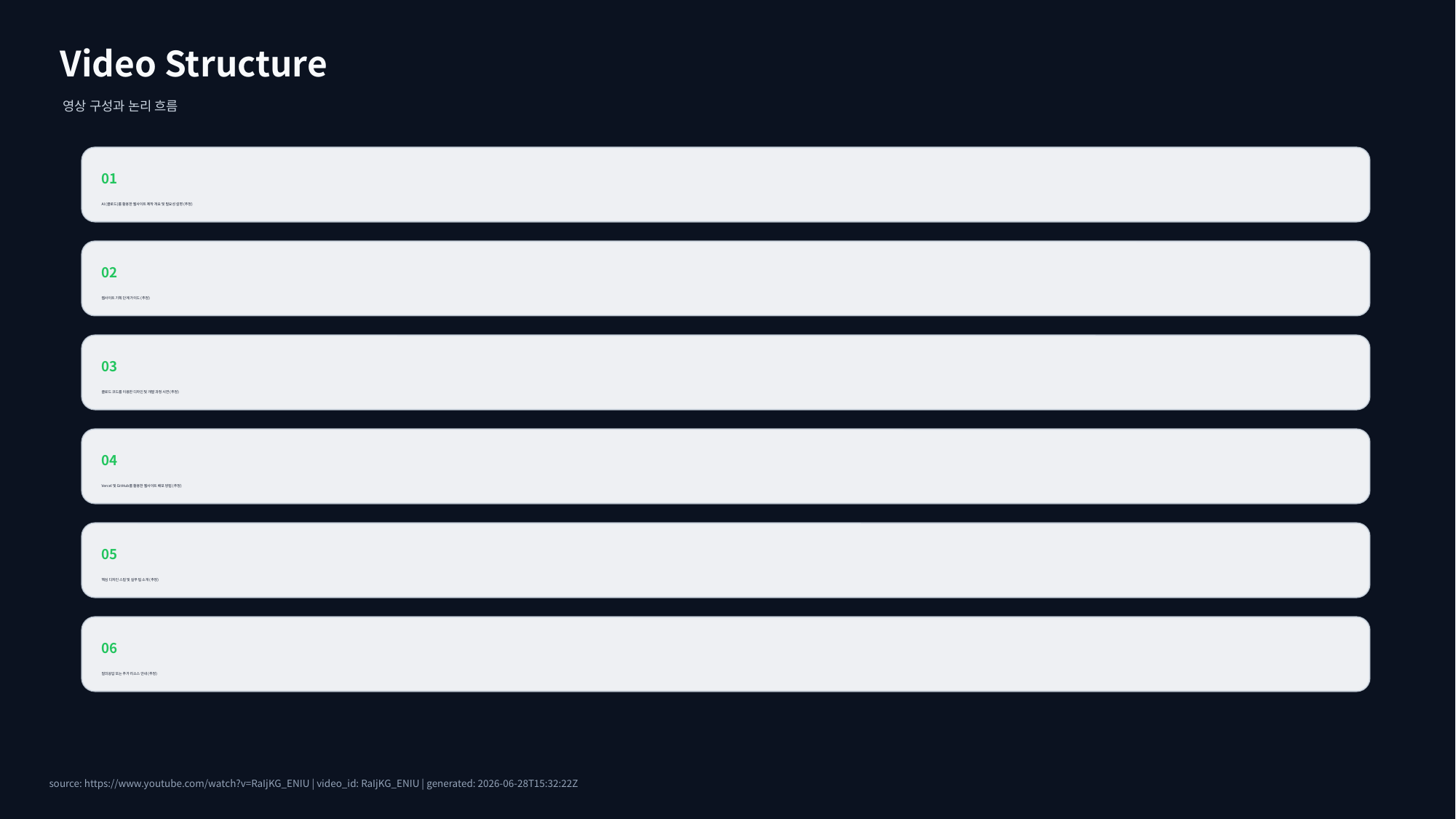

Video Structure
영상 구성과 논리 흐름

01
AI (클로드)를 활용한 웹사이트 제작 개요 및 필요성 설명 (추정)

02
웹사이트 기획 단계 가이드 (추정)

03
클로드 코드를 이용한 디자인 및 개발 과정 시연 (추정)

04
Vercel 및 GitHub를 활용한 웹사이트 배포 방법 (추정)

05
핵심 디자인 스킬 및 실무 팁 소개 (추정)

06
질의응답 또는 추가 리소스 안내 (추정)
source: https://www.youtube.com/watch?v=RaIjKG_ENIU | video_id: RaIjKG_ENIU | generated: 2026-06-28T15:32:22Z